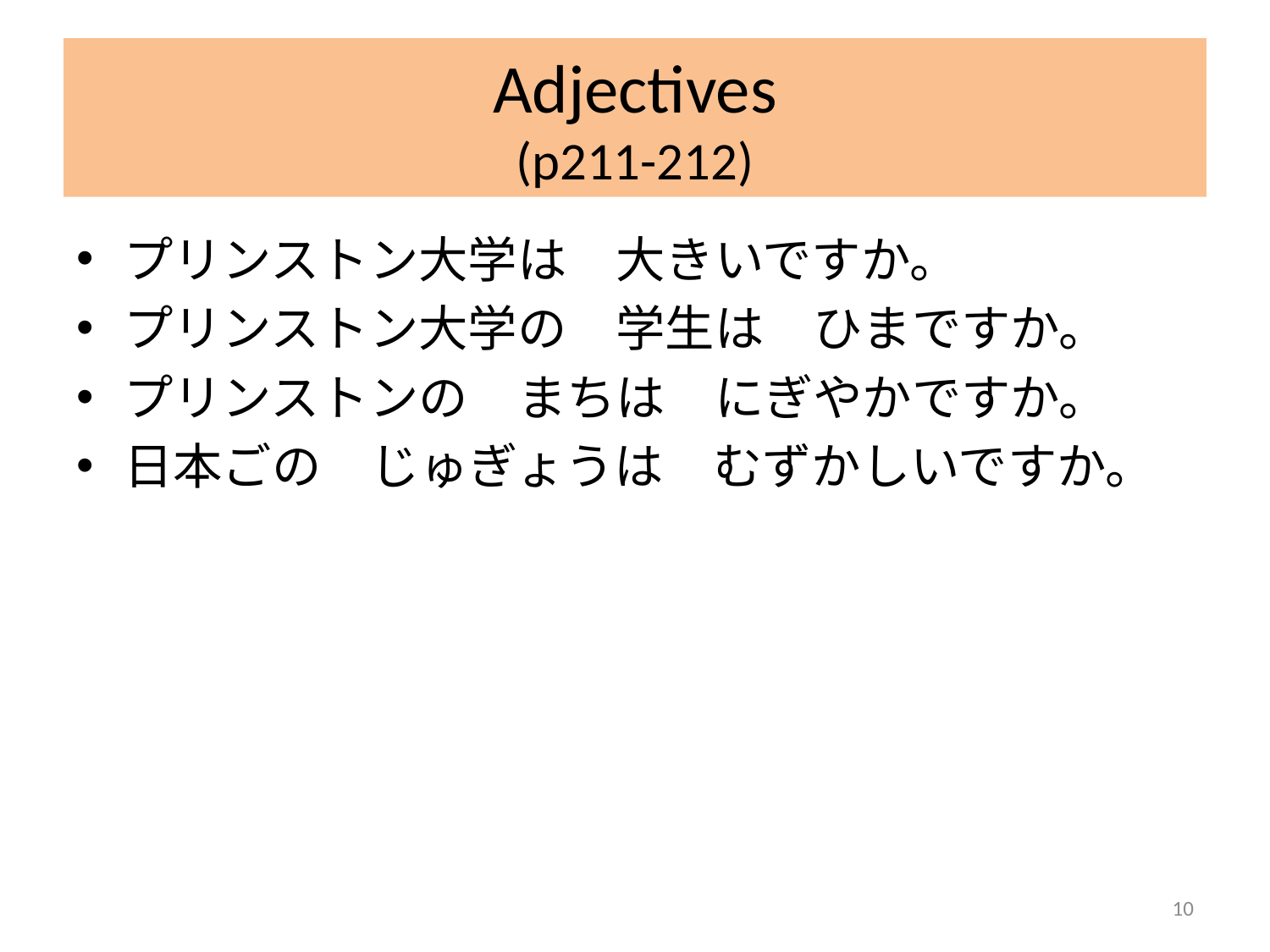

# Adjectives (p211-212)
プリンストン大学は　大きいですか。
プリンストン大学の　学生は　ひまですか。
プリンストンの　まちは　にぎやかですか。
日本ごの　じゅぎょうは　むずかしいですか。

10